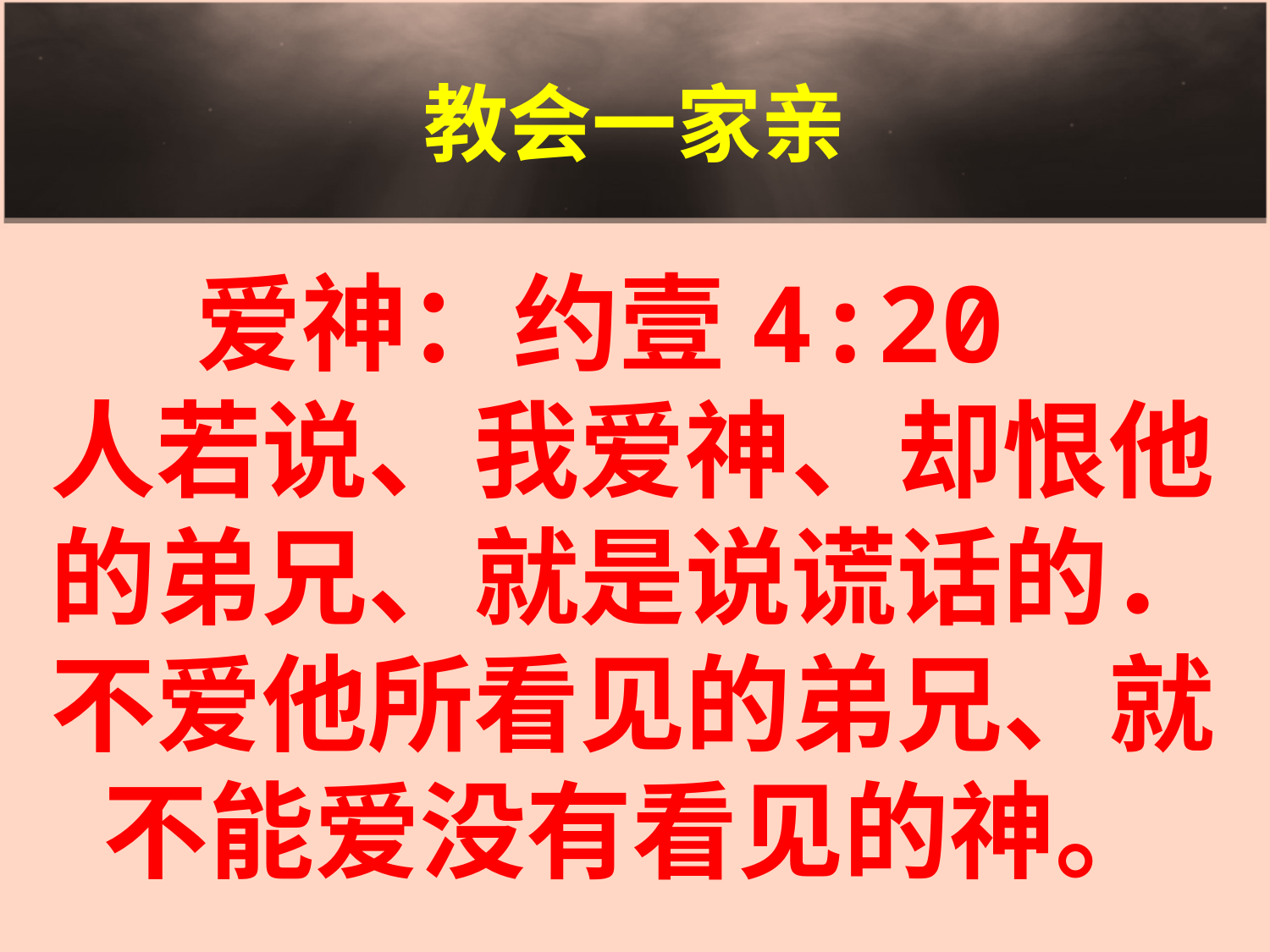

教会一家亲
爱神：约壹4:20
人若说、我爱神、却恨他的弟兄、就是说谎话的．不爱他所看见的弟兄、就不能爱没有看见的神。